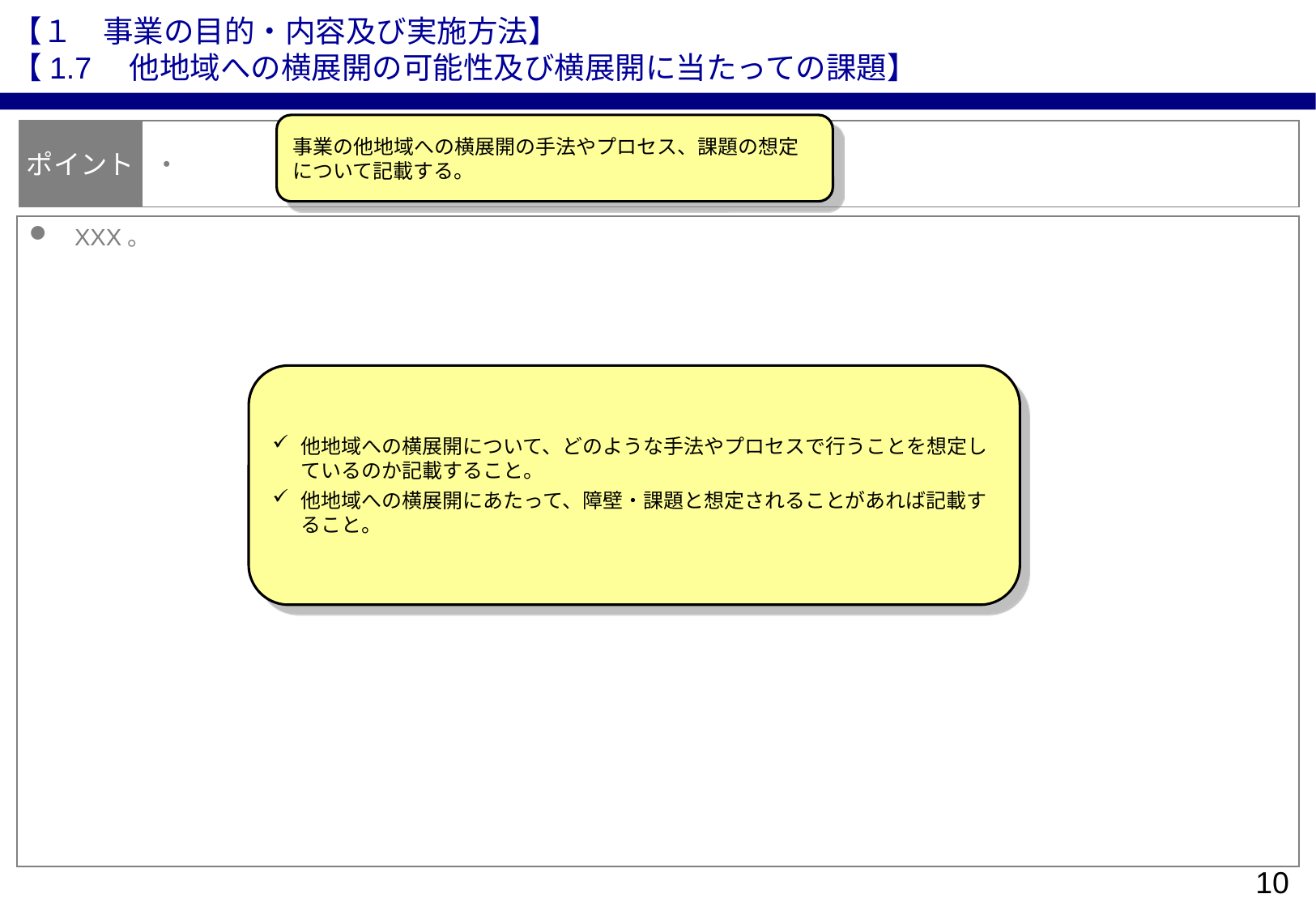

【１　事業の目的・内容及び実施方法】
【1.7　他地域への横展開の可能性及び横展開に当たっての課題】
事業の他地域への横展開の手法やプロセス、課題の想定について記載する。
ポイント
・	XXX。
XXX。
他地域への横展開について、どのような手法やプロセスで行うことを想定しているのか記載すること。
他地域への横展開にあたって、障壁・課題と想定されることがあれば記載すること。